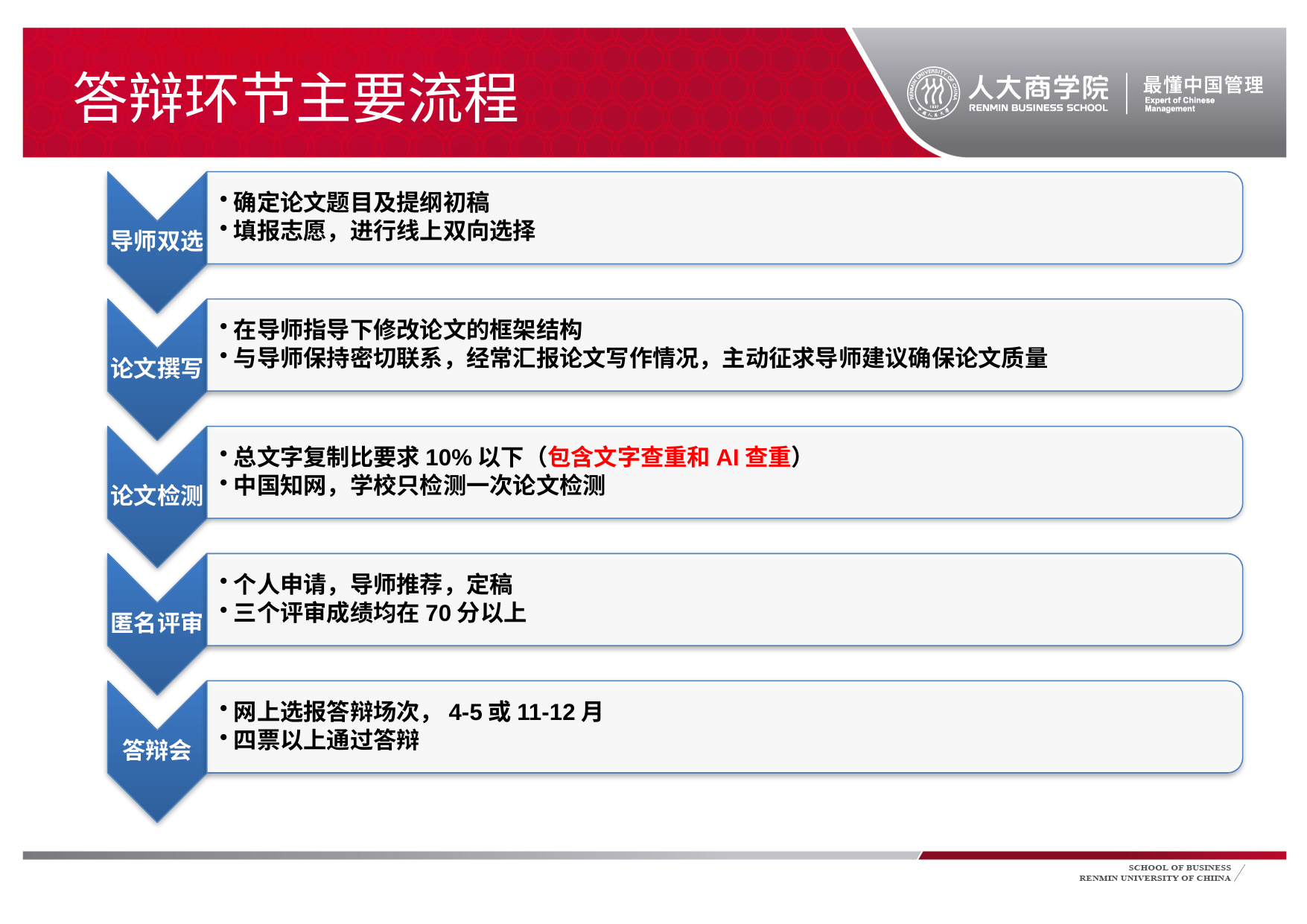

# 答辩环节主要流程
导师双选
确定论文题目及提纲初稿
填报志愿，进行线上双向选择
论文撰写
在导师指导下修改论文的框架结构
与导师保持密切联系，经常汇报论文写作情况，主动征求导师建议确保论文质量
论文检测
总文字复制比要求10%以下（包含文字查重和AI查重）
中国知网，学校只检测一次论文检测
匿名评审
个人申请，导师推荐，定稿
三个评审成绩均在70分以上
答辩会
网上选报答辩场次，4-5或11-12月
四票以上通过答辩